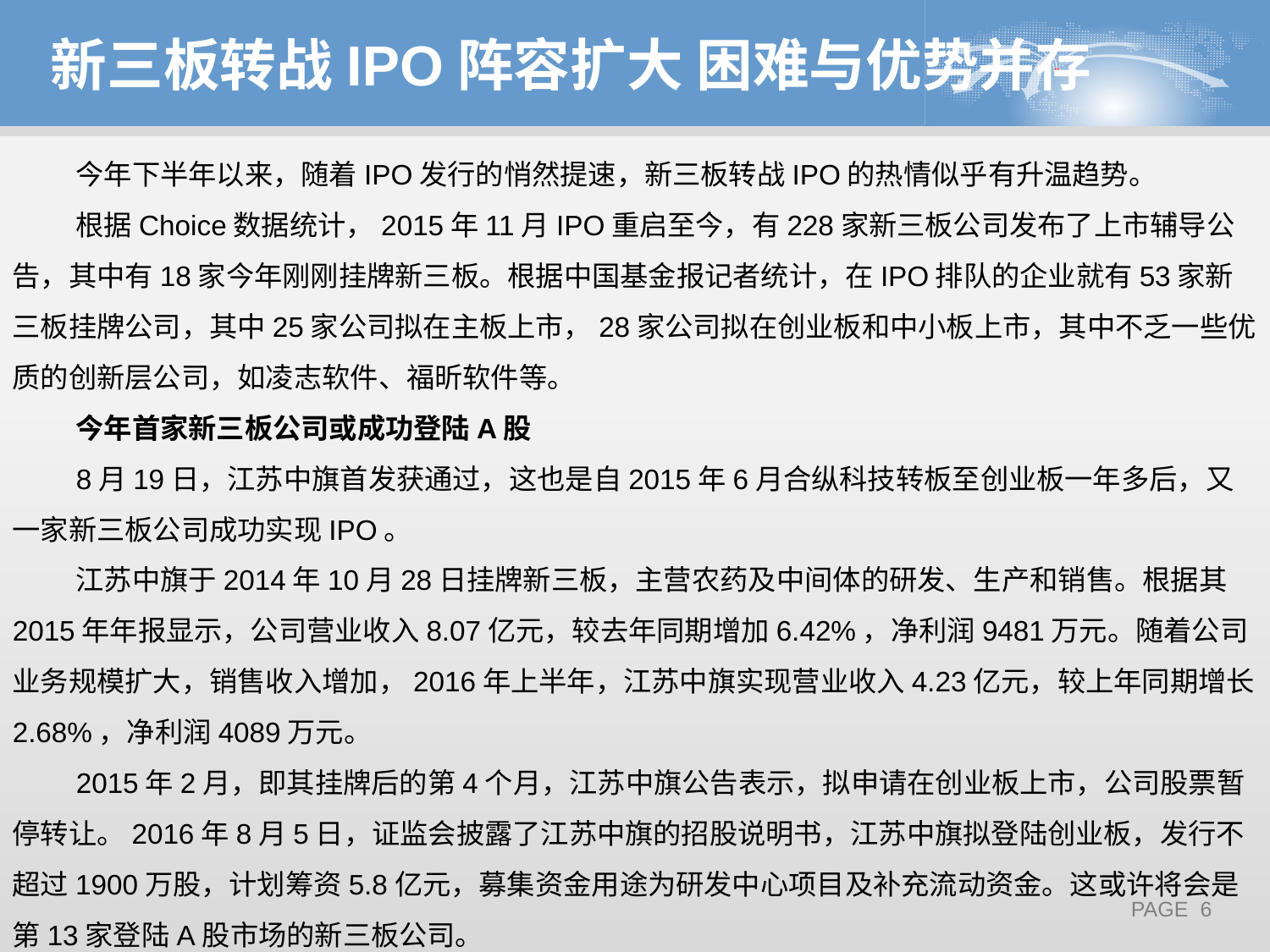

新三板转战IPO阵容扩大 困难与优势并存
今年下半年以来，随着IPO发行的悄然提速，新三板转战IPO的热情似乎有升温趋势。
根据Choice数据统计，2015年11月IPO重启至今，有228家新三板公司发布了上市辅导公告，其中有18家今年刚刚挂牌新三板。根据中国基金报记者统计，在IPO排队的企业就有53家新三板挂牌公司，其中25家公司拟在主板上市，28家公司拟在创业板和中小板上市，其中不乏一些优质的创新层公司，如凌志软件、福昕软件等。
今年首家新三板公司或成功登陆A股
8月19日，江苏中旗首发获通过，这也是自2015年6月合纵科技转板至创业板一年多后，又一家新三板公司成功实现IPO。
江苏中旗于2014年10月28日挂牌新三板，主营农药及中间体的研发、生产和销售。根据其2015年年报显示，公司营业收入8.07亿元，较去年同期增加6.42%，净利润9481万元。随着公司业务规模扩大，销售收入增加，2016年上半年，江苏中旗实现营业收入4.23亿元，较上年同期增长2.68%，净利润4089万元。
2015年2月，即其挂牌后的第4个月，江苏中旗公告表示，拟申请在创业板上市，公司股票暂停转让。2016年8月5日，证监会披露了江苏中旗的招股说明书，江苏中旗拟登陆创业板，发行不超过1900万股，计划筹资5.8亿元，募集资金用途为研发中心项目及补充流动资金。这或许将会是第13家登陆A股市场的新三板公司。